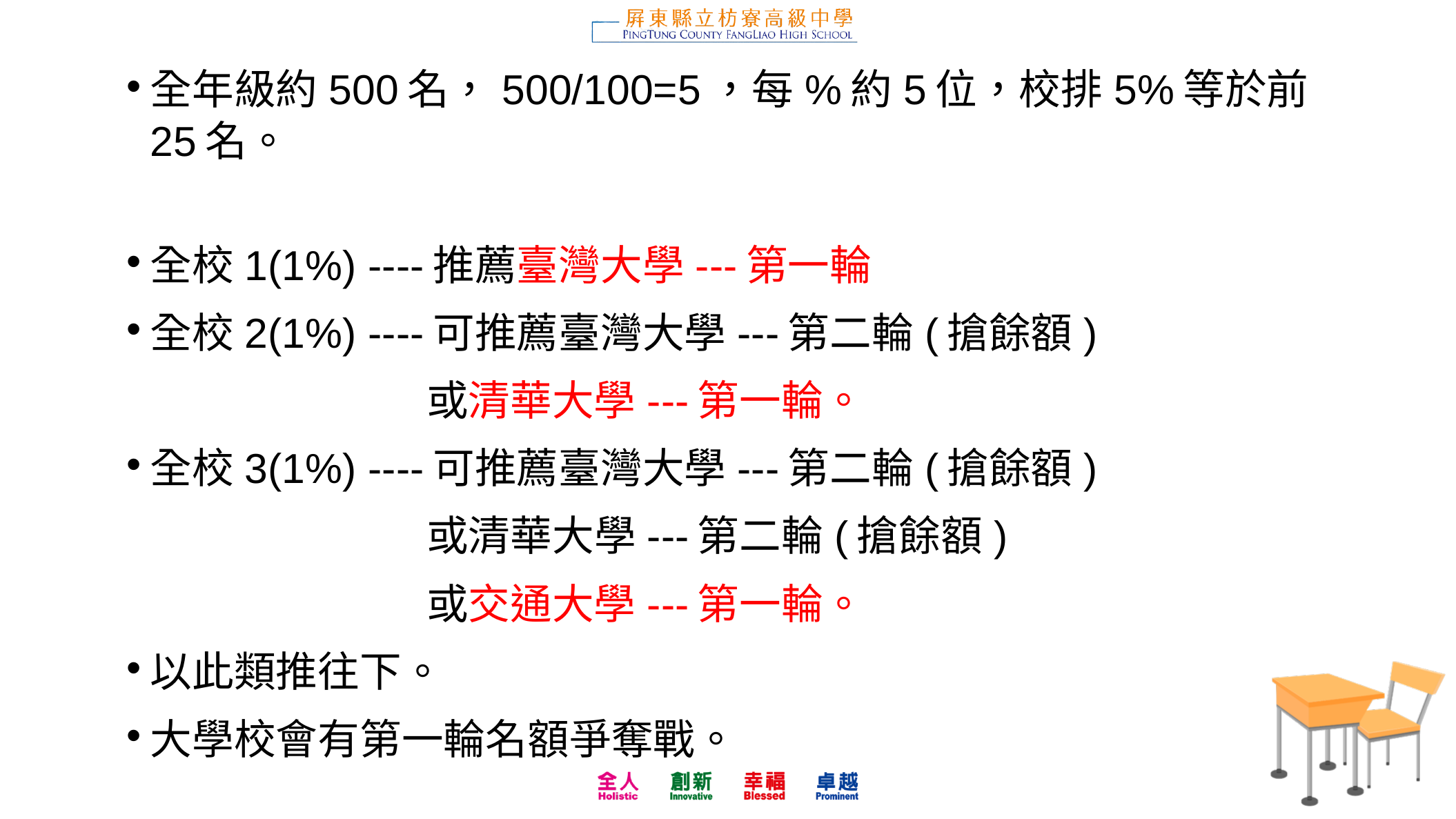

全年級約500名，500/100=5，每%約5位，校排5%等於前25名。

全校1(1%) ----推薦臺灣大學---第一輪
全校2(1%) ----可推薦臺灣大學---第二輪(搶餘額)
                               或清華大學---第一輪。
全校3(1%) ----可推薦臺灣大學---第二輪(搶餘額)
                               或清華大學---第二輪(搶餘額)
                               或交通大學---第一輪。
以此類推往下。
大學校會有第一輪名額爭奪戰。